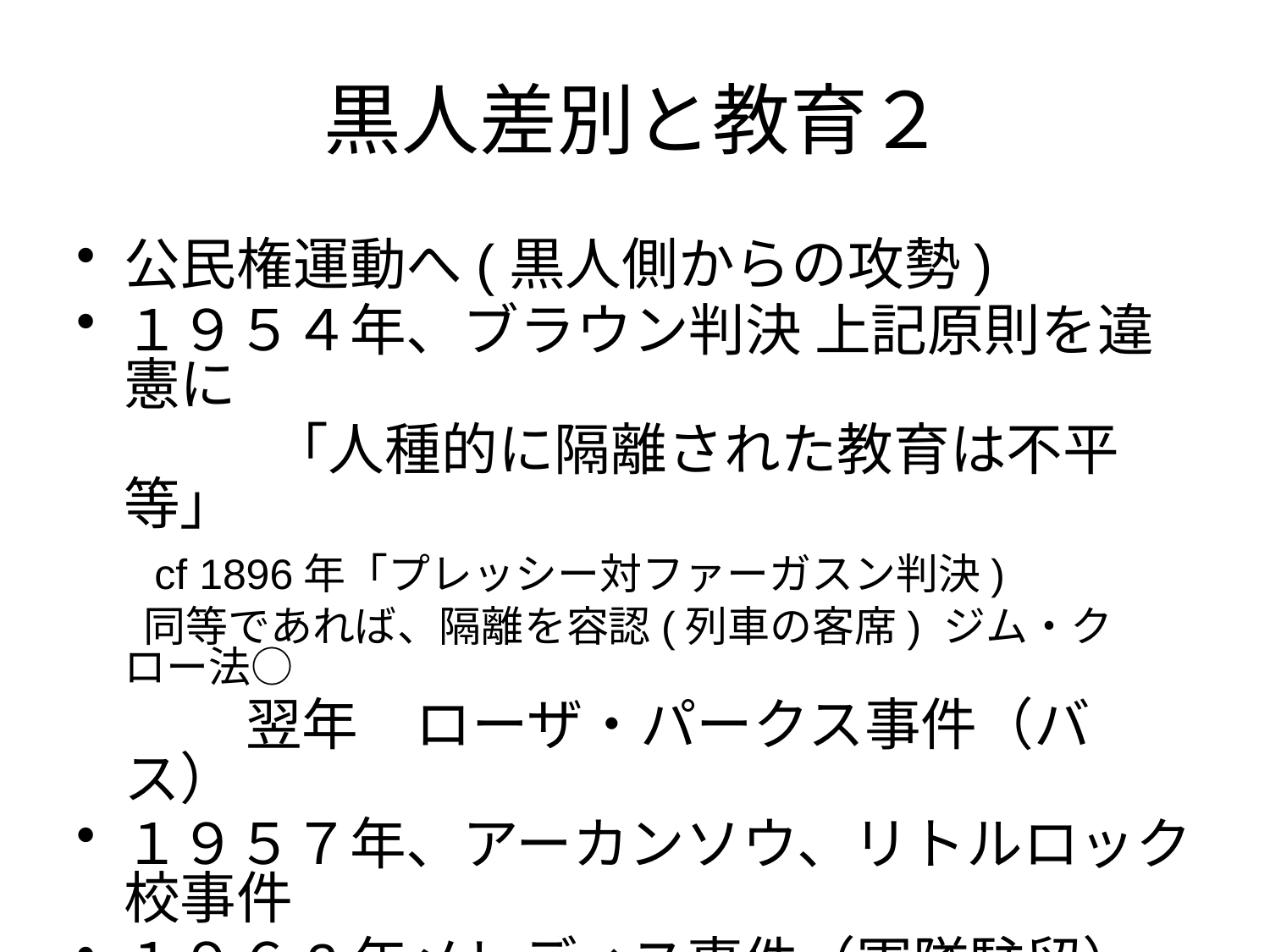

# 黒人差別と教育２
公民権運動へ(黒人側からの攻勢)
１９５４年、ブラウン判決 上記原則を違憲に
 　　　「人種的に隔離された教育は不平等」
     cf 1896年「プレッシー対ファーガスン判決)
      同等であれば、隔離を容認(列車の客席) ジム・クロー法○
　　　翌年　ローザ・パークス事件（バス）
１９５７年、アーカンソウ、リトルロック校事件
１９６2年メレディス事件（軍隊駐留）
　　　黒人生徒・学生保護のため軍隊
       アイゼンハワーとケネディ